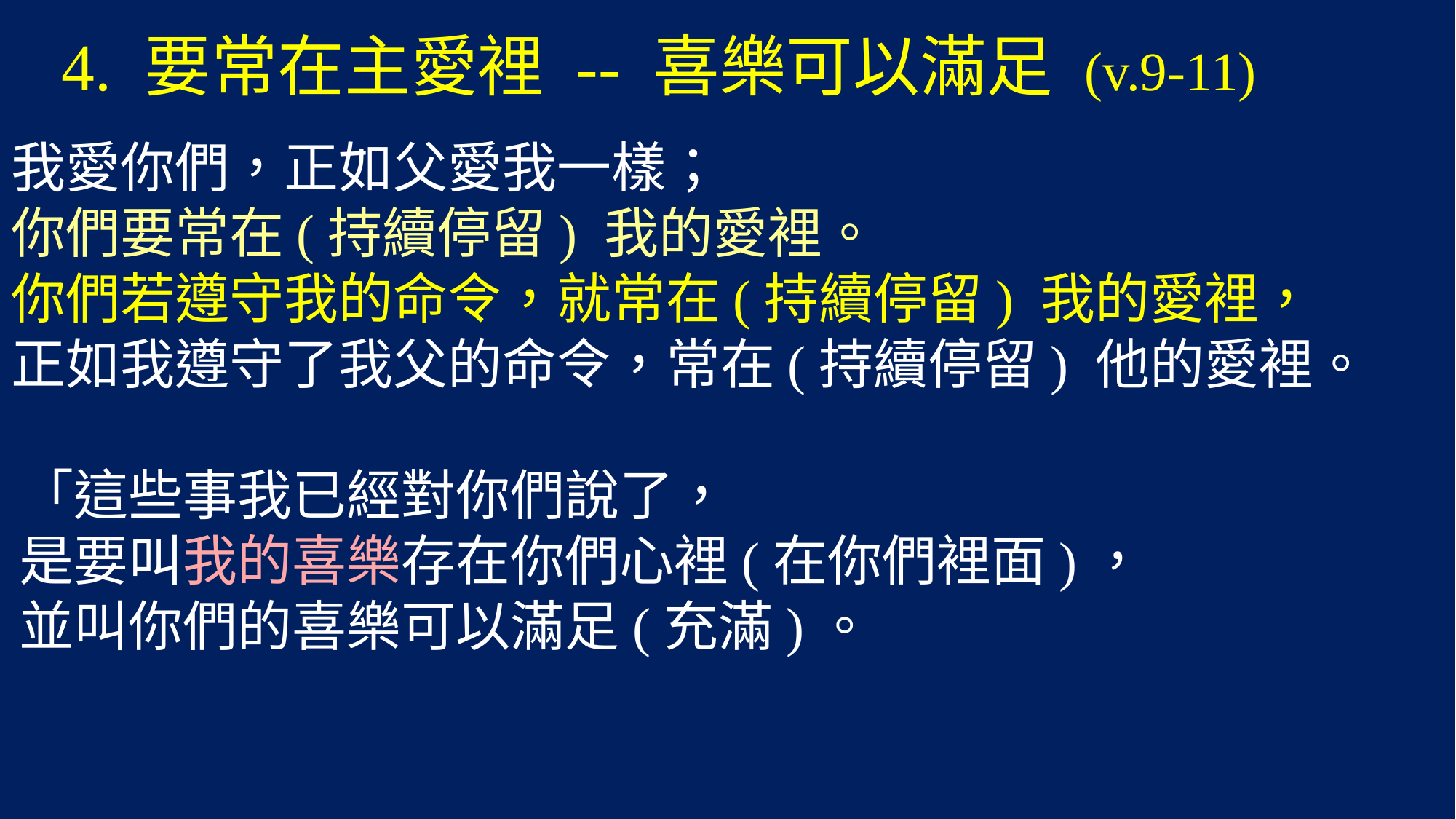

# 4. 要常在主愛裡 -- 喜樂可以滿足 (v.9-11)
我愛你們，正如父愛我一樣；
你們要常在(持續停留) 我的愛裡。
你們若遵守我的命令，就常在(持續停留) 我的愛裡，
正如我遵守了我父的命令，常在(持續停留) 他的愛裡。

「這些事我已經對你們說了，
是要叫我的喜樂存在你們心裡(在你們裡面)，
並叫你們的喜樂可以滿足(充滿)。